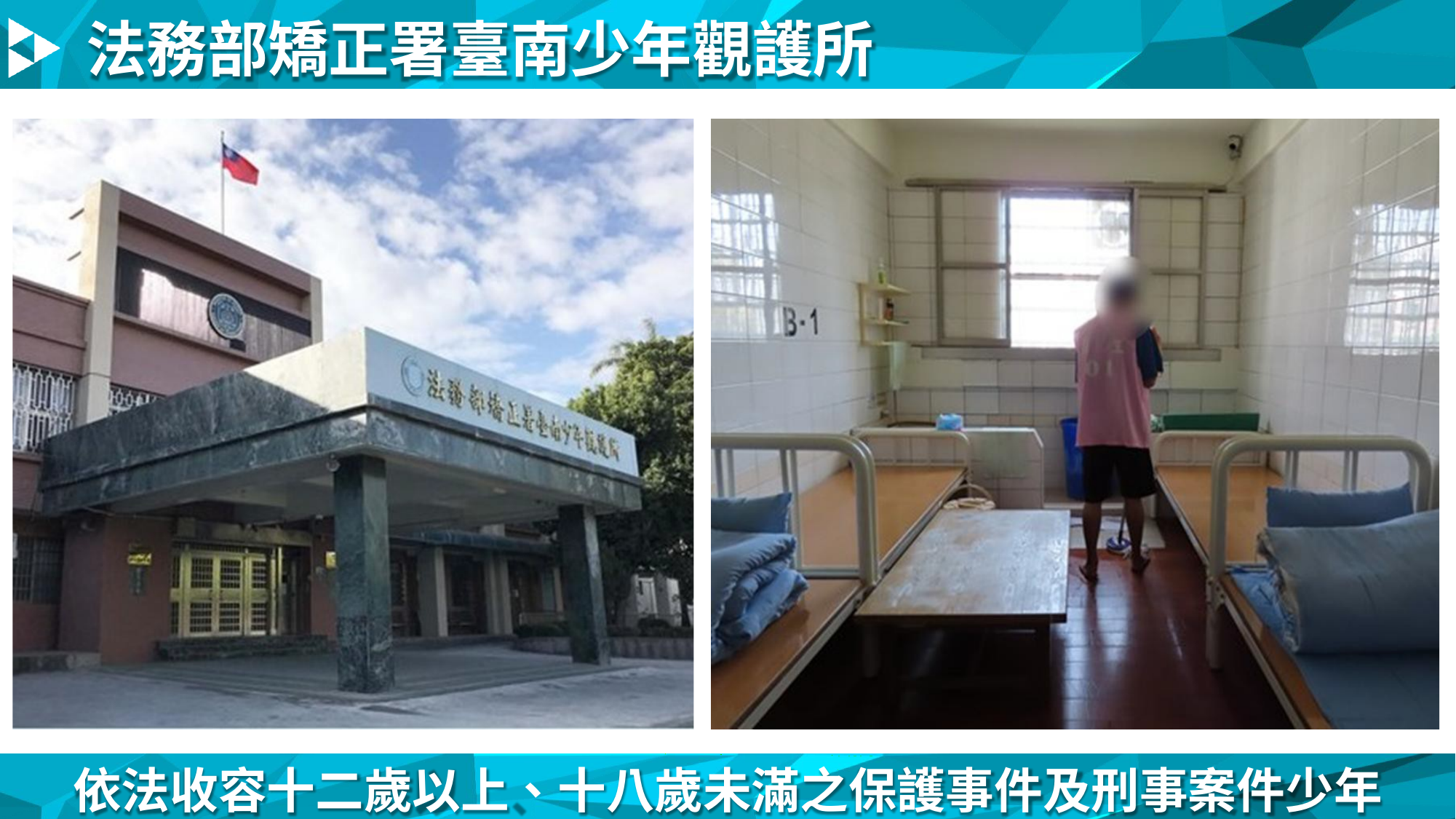

# 法務部矯正署臺南少年觀護所

依法收容十二歲以上、十八歲未滿之保護事件及刑事案件少年